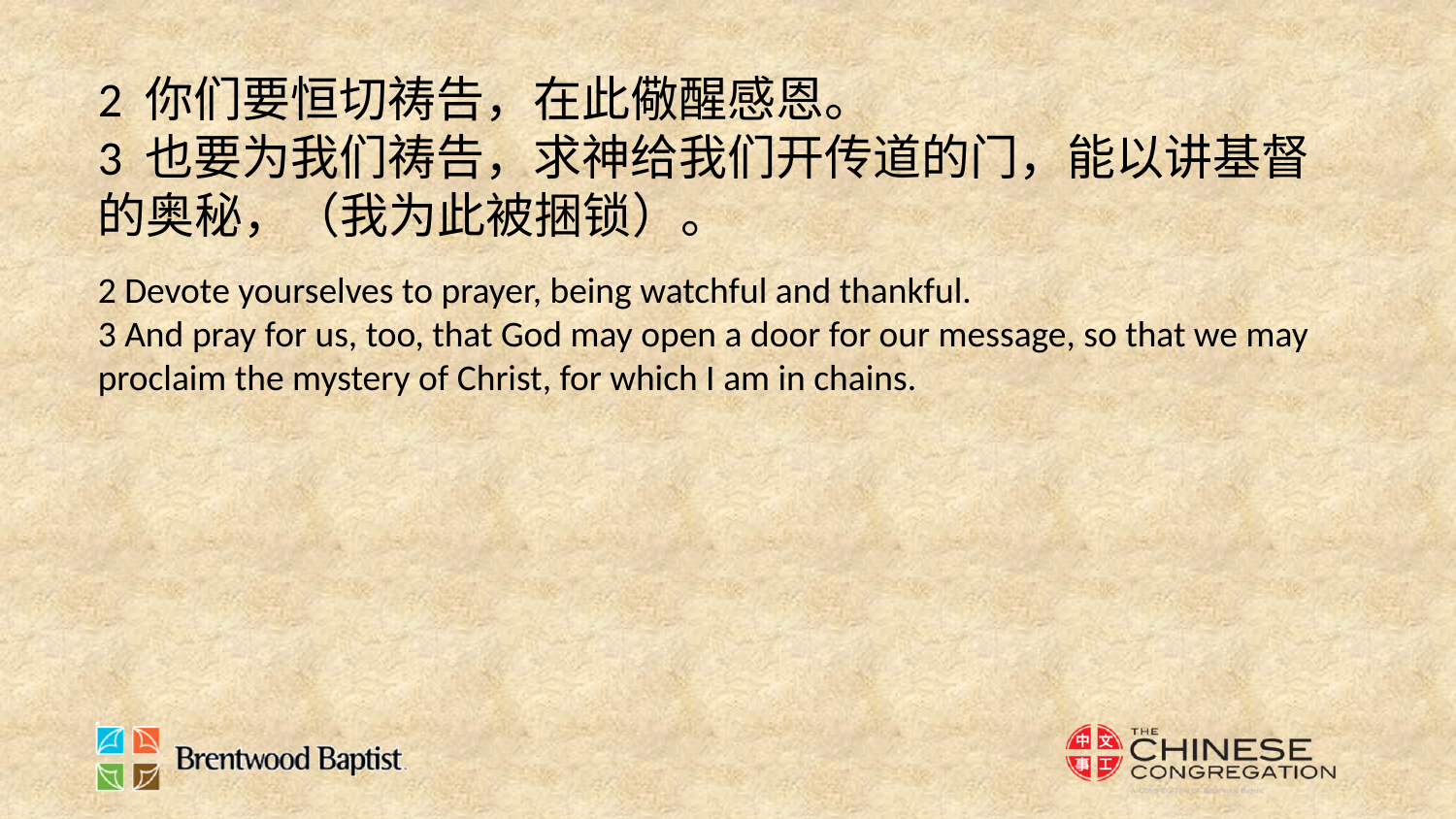

2 你们要恒切祷告，在此儆醒感恩。
3 也要为我们祷告，求神给我们开传道的门，能以讲基督的奥秘，（我为此被捆锁）。

2 Devote yourselves to prayer, being watchful and thankful.
3 And pray for us, too, that God may open a door for our message, so that we may proclaim the mystery of Christ, for which I am in chains.